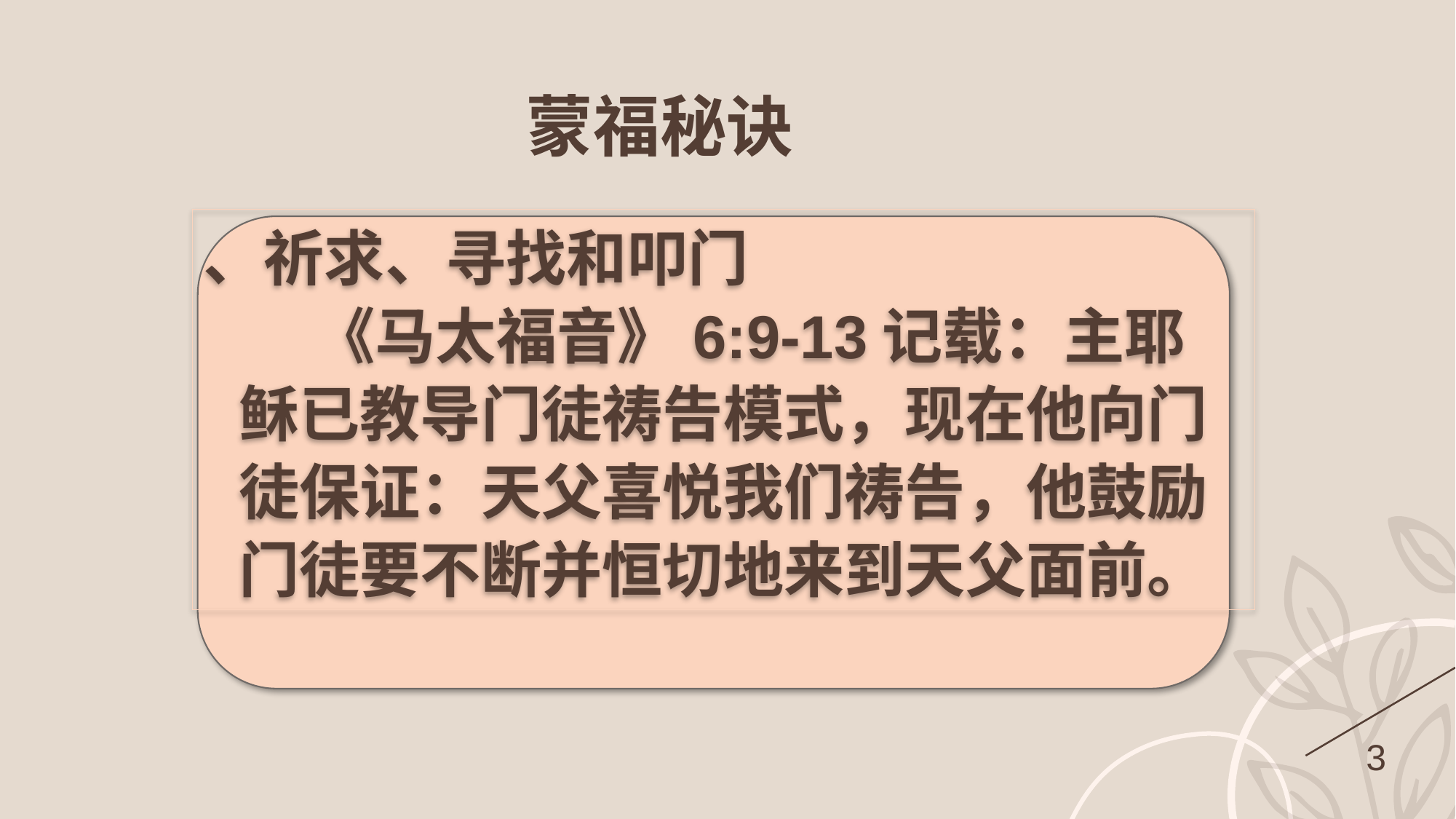

蒙福秘诀
、祈求、寻找和叩门
       《马太福音》6:9-13记载：主耶稣已教导门徒祷告模式，现在他向门徒保证：天父喜悦我们祷告，他鼓励门徒要不断并恒切地来到天父面前。

3